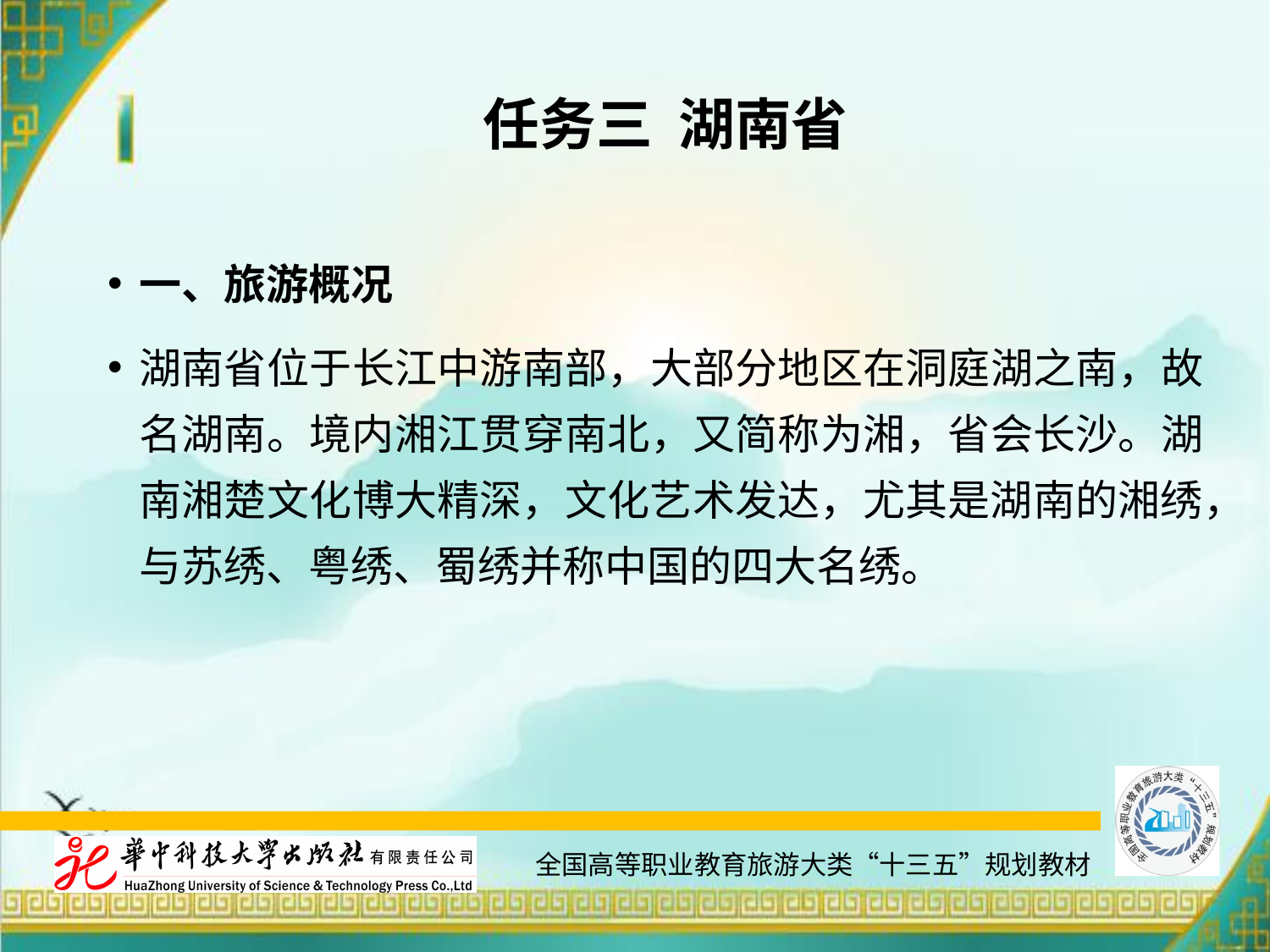

# 任务三  湖南省
一、旅游概况
湖南省位于长江中游南部，大部分地区在洞庭湖之南，故名湖南。境内湘江贯穿南北，又简称为湘，省会长沙。湖南湘楚文化博大精深，文化艺术发达，尤其是湖南的湘绣，与苏绣、粤绣、蜀绣并称中国的四大名绣。